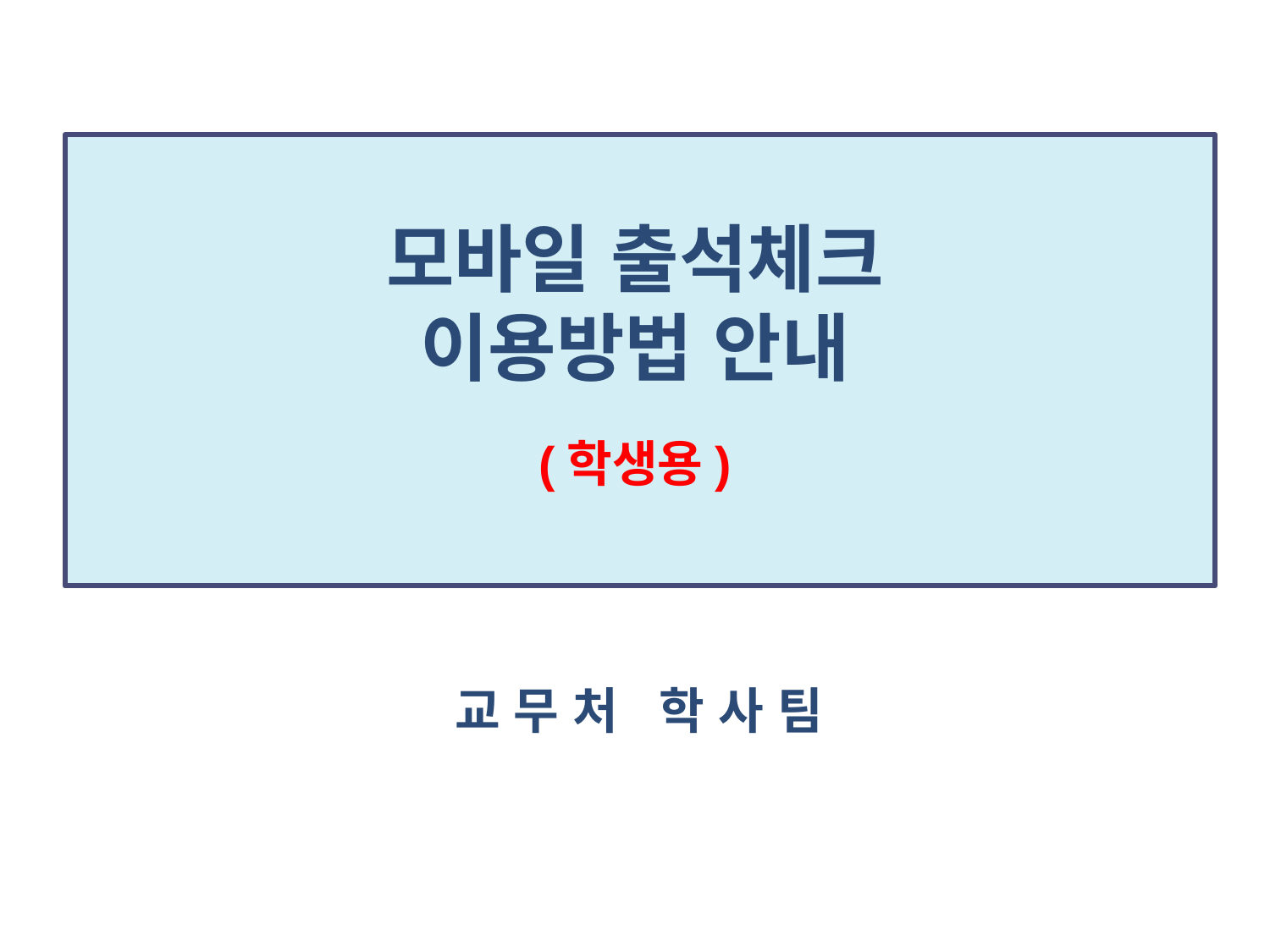

모바일 출석체크
이용방법 안내
(학생용)
교 무 처   학 사 팀